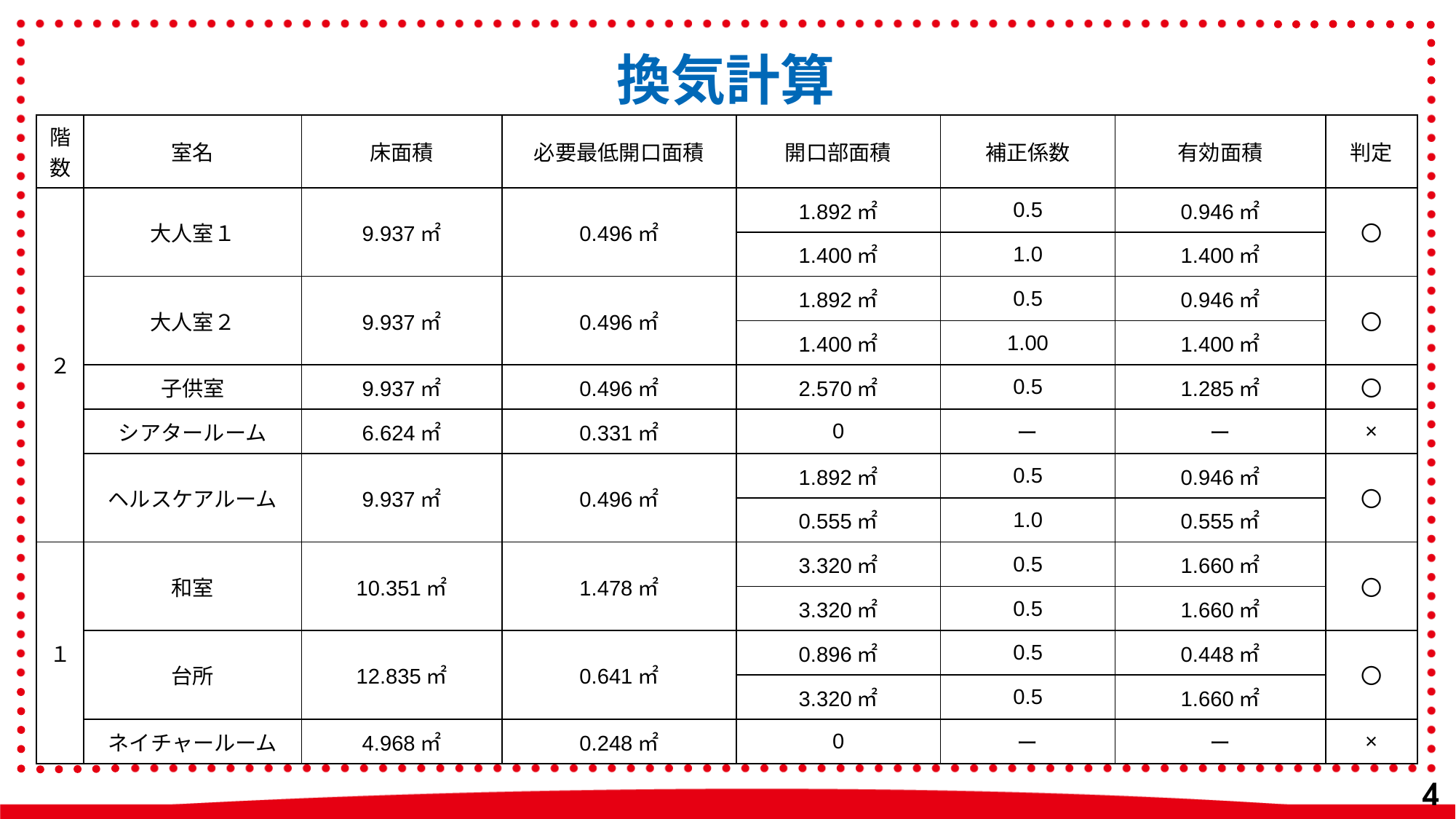

換気計算

| 階数 | 室名 | 床面積 | 必要最低開口面積 | 開口部面積 | 補正係数 | 有効面積 | 判定 |
| --- | --- | --- | --- | --- | --- | --- | --- |
| ２ | 大人室１ | 9.937㎡ | 0.496㎡ | 1.892㎡ | 0.5 | 0.946㎡ | 〇 |
|  |  |  |  | 1.400㎡ | 1.0 | 1.400㎡ |  |
|  | 大人室２ | 9.937㎡ | 0.496㎡ | 1.892㎡ | 0.5 | 0.946㎡ | 〇 |
|  |  |  |  | 1.400㎡ | 1.00 | 1.400㎡ |  |
|  | 子供室 | 9.937㎡ | 0.496㎡ | 2.570㎡ | 0.5 | 1.285㎡ | 〇 |
|  | シアタールーム | 6.624㎡ | 0.331㎡ | 0 | ー | ー | × |
|  | ヘルスケアルーム | 9.937㎡ | 0.496㎡ | 1.892㎡ | 0.5 | 0.946㎡ | 〇 |
|  |  |  |  | 0.555㎡ | 1.0 | 0.555㎡ |  |
| １ | 和室 | 10.351㎡ | 1.478㎡ | 3.320㎡ | 0.5 | 1.660㎡ | 〇 |
|  |  |  |  | 3.320㎡ | 0.5 | 1.660㎡ |  |
|  | 台所 | 12.835㎡ | 0.641㎡ | 0.896㎡ | 0.5 | 0.448㎡ | 〇 |
|  |  |  |  | 3.320㎡ | 0.5 | 1.660㎡ |  |
|  | ネイチャールーム | 4.968㎡ | 0.248㎡ | 0 | ー | ー | × |

46